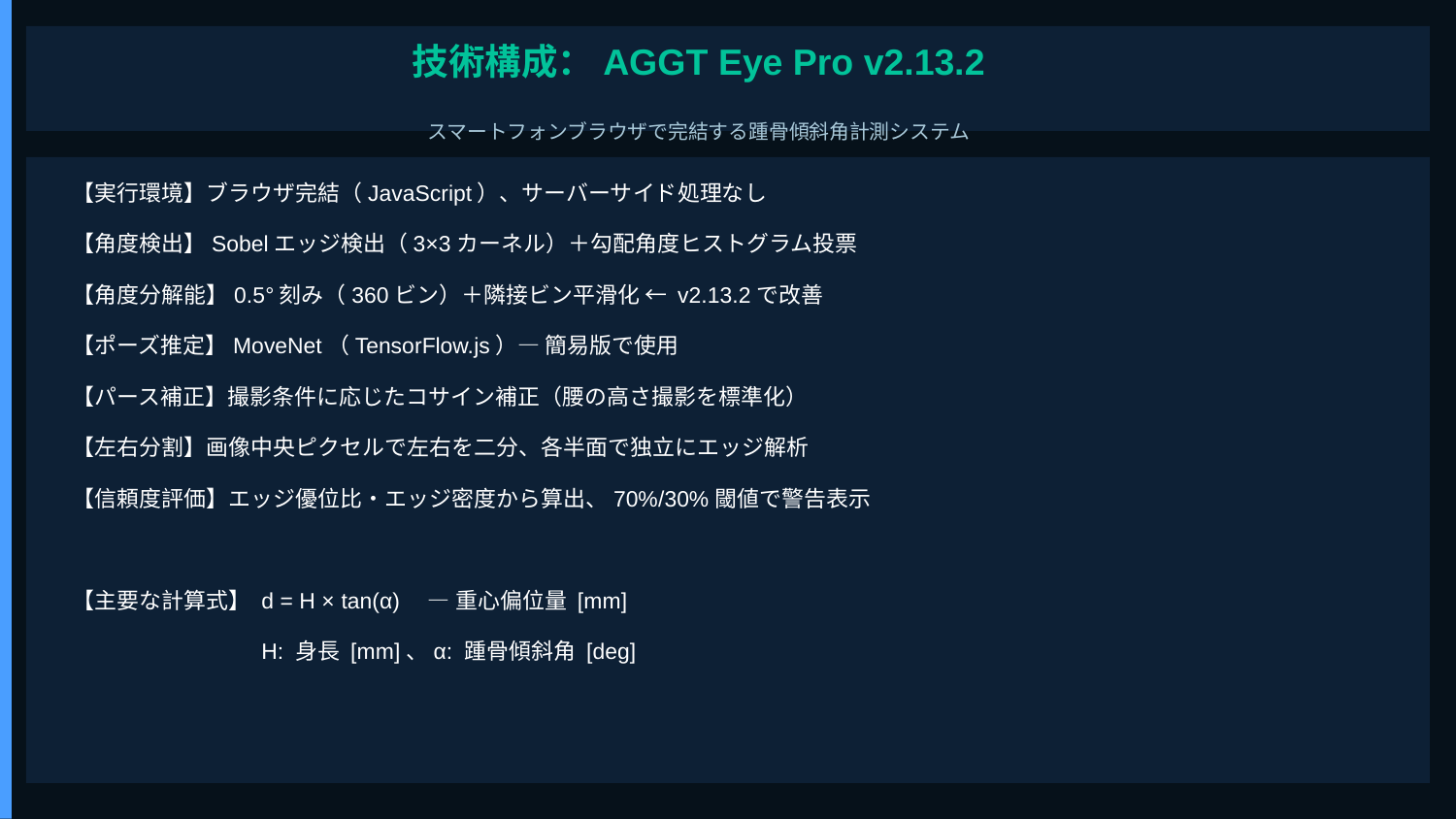

技術構成：AGGT Eye Pro v2.13.2
スマートフォンブラウザで完結する踵骨傾斜角計測システム

【実行環境】ブラウザ完結（JavaScript）、サーバーサイド処理なし
【角度検出】Sobelエッジ検出（3×3カーネル）＋勾配角度ヒストグラム投票
【角度分解能】0.5°刻み（360ビン）＋隣接ビン平滑化 ← v2.13.2で改善
【ポーズ推定】MoveNet（TensorFlow.js）— 簡易版で使用
【パース補正】撮影条件に応じたコサイン補正（腰の高さ撮影を標準化）
【左右分割】画像中央ピクセルで左右を二分、各半面で独立にエッジ解析
【信頼度評価】エッジ優位比・エッジ密度から算出、70%/30%閾値で警告表示

【主要な計算式】 d = H × tan(α)　— 重心偏位量 [mm]
　　　　　　　　 H: 身長 [mm]、α: 踵骨傾斜角 [deg]